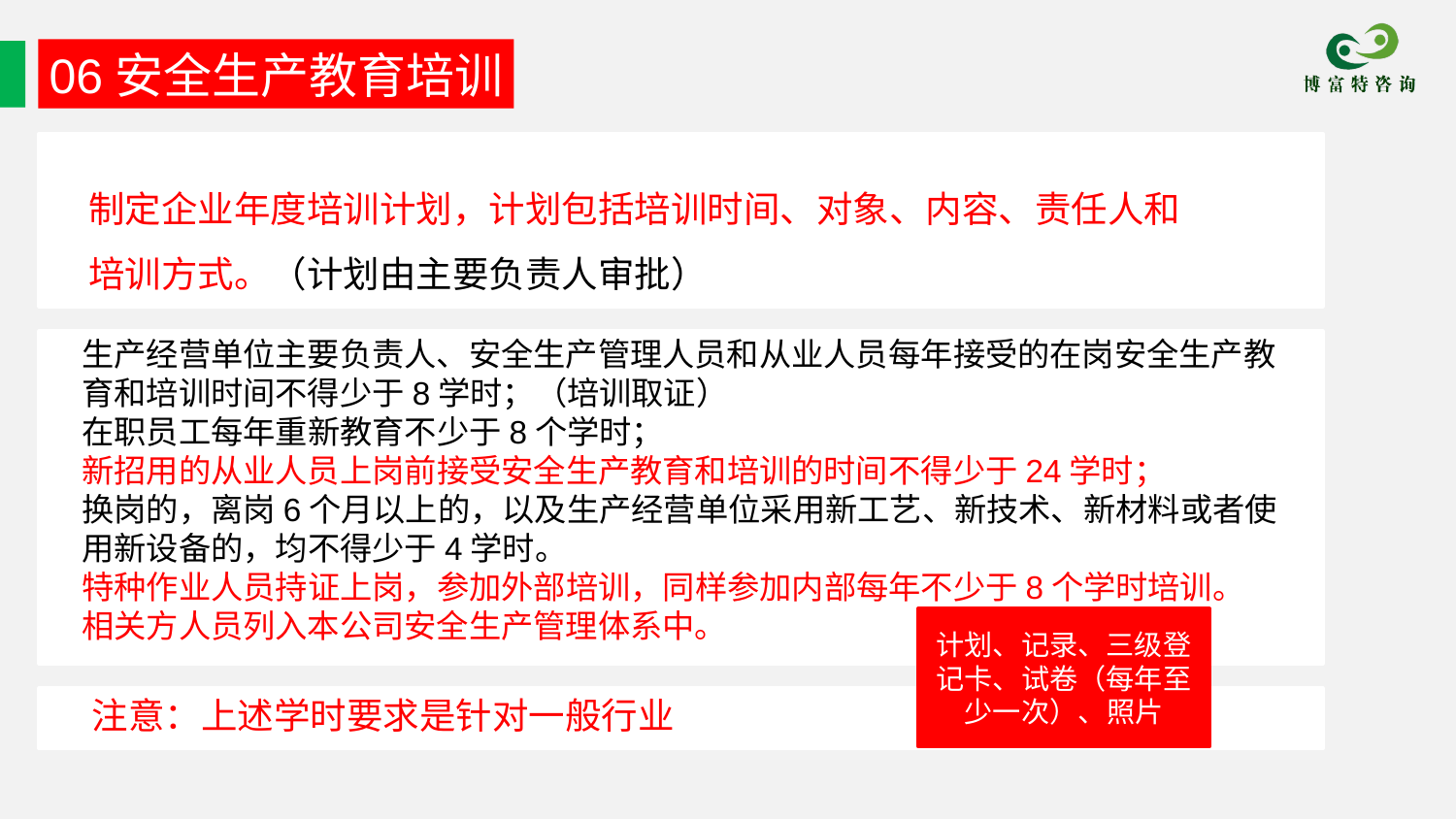

06安全生产教育培训

制定企业年度培训计划，计划包括培训时间、对象、内容、责任人和培训方式。（计划由主要负责人审批）
生产经营单位主要负责人、安全生产管理人员和从业人员每年接受的在岗安全生产教育和培训时间不得少于8学时；（培训取证）
在职员工每年重新教育不少于8个学时；
新招用的从业人员上岗前接受安全生产教育和培训的时间不得少于24学时；
换岗的，离岗6个月以上的，以及生产经营单位采用新工艺、新技术、新材料或者使用新设备的，均不得少于4学时。
特种作业人员持证上岗，参加外部培训，同样参加内部每年不少于8个学时培训。
相关方人员列入本公司安全生产管理体系中。

计划、记录、三级登记卡、试卷（每年至少一次）、照片
注意：上述学时要求是针对一般行业